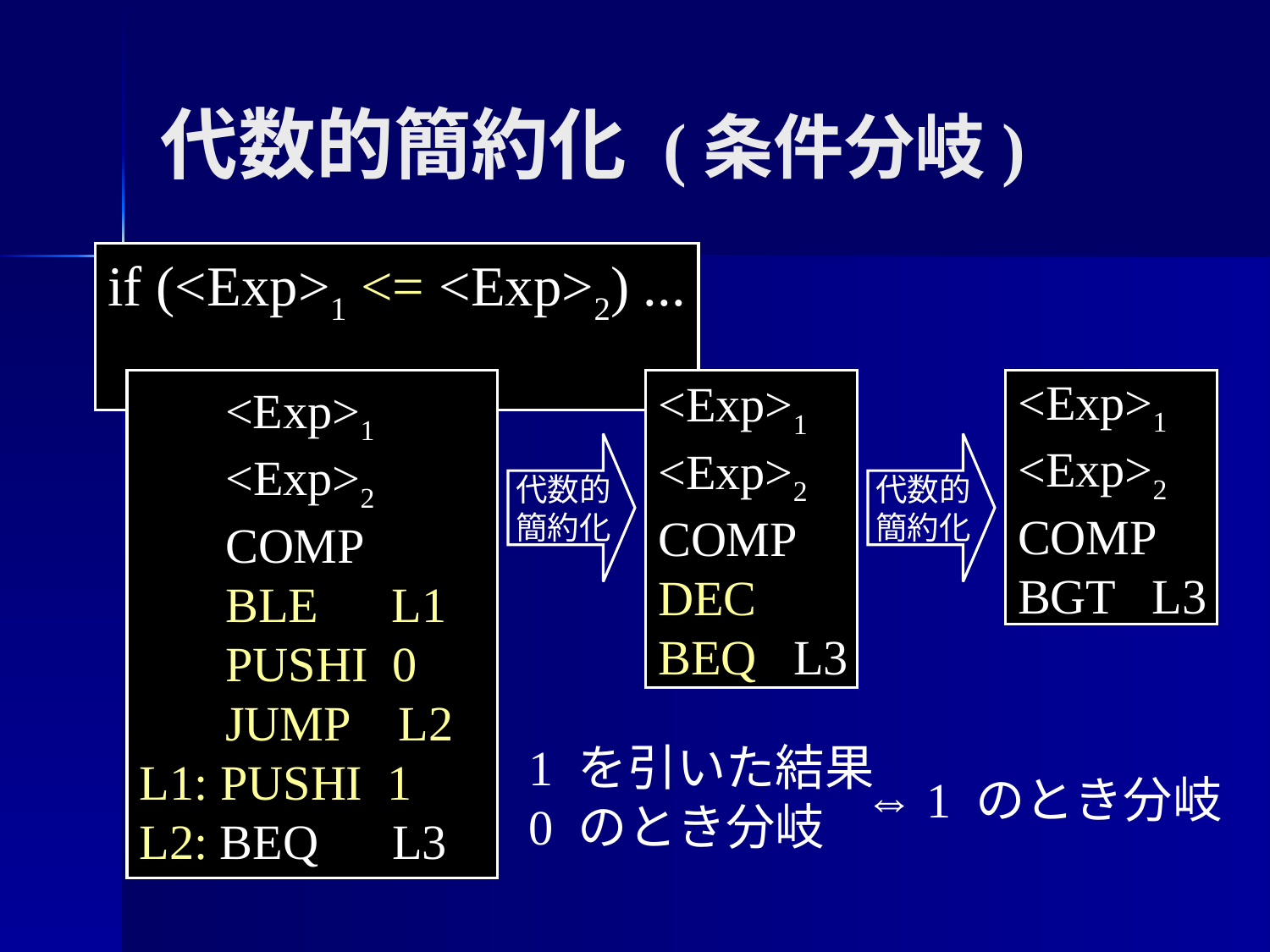

代数的簡約化 (条件分岐)
if (<Exp>1 <= <Exp>2) ...
       <Exp>1
       <Exp>2
       COMP
       BLE      L1
       PUSHI  0
       JUMP    L2
L1: PUSHI  1
L2: BEQ      L3
       <Exp>1
       <Exp>2
       COMP
       BLE      L1
       PUSHI  0
       JUMP    L2
L1: PUSHI  1
L2: BEQ      L3
<Exp>1
<Exp>2
COMP
DEC
BEQ   L3
代数的
簡約化
<Exp>1
<Exp>2
COMP
DEC
BEQ   L3
<Exp>1
<Exp>2
COMP
BGT   L3
代数的
簡約化
1 を引いた結果
0 のとき分岐
⇔ 1 のとき分岐